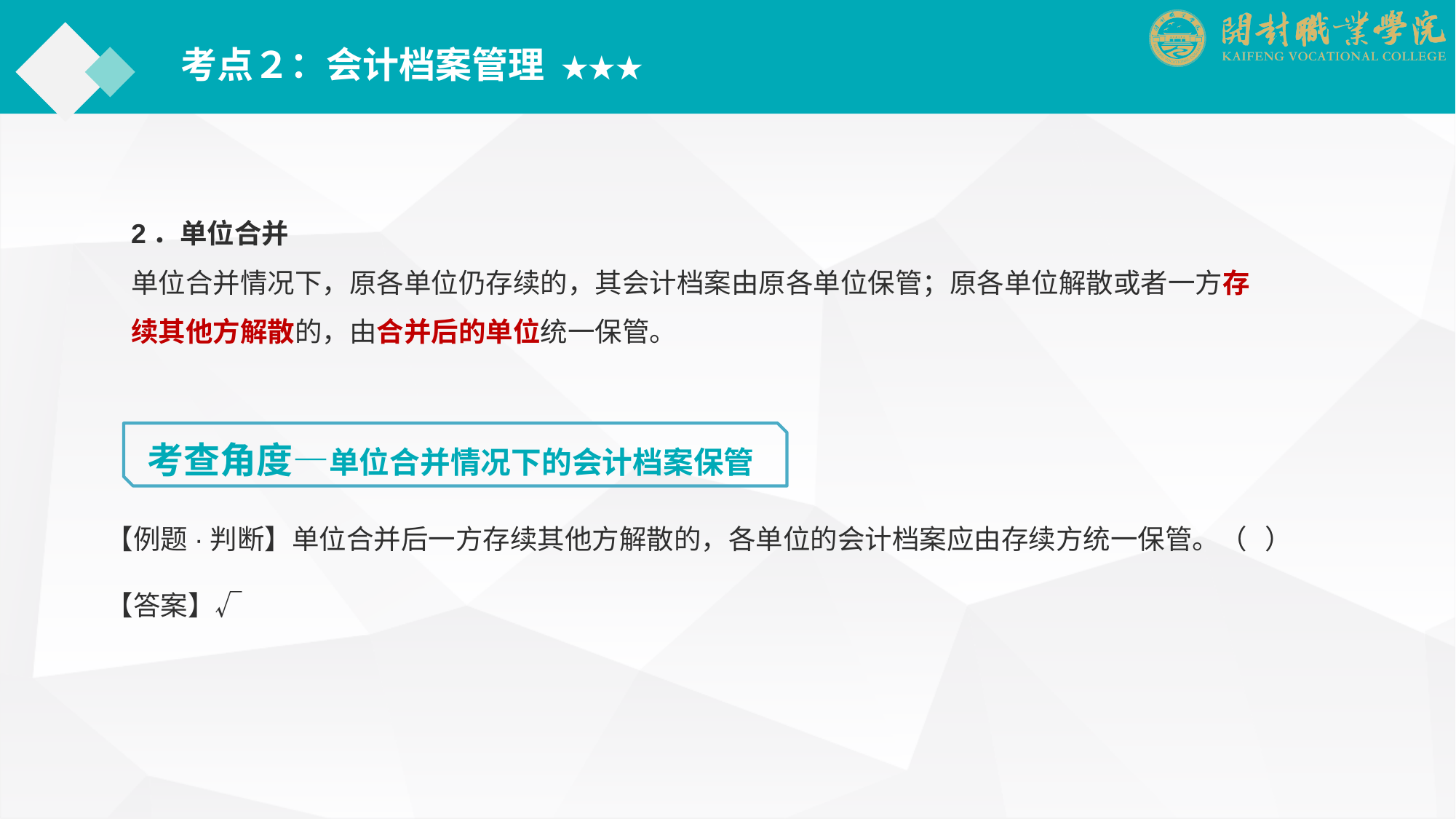

考点２：会计档案管理  ★★★
2．单位合并
单位合并情况下，原各单位仍存续的，其会计档案由原各单位保管；原各单位解散或者一方存续其他方解散的，由合并后的单位统一保管。

考查角度—单位合并情况下的会计档案保管
【例题·判断】单位合并后一方存续其他方解散的，各单位的会计档案应由存续方统一保管。（   ）
【答案】√